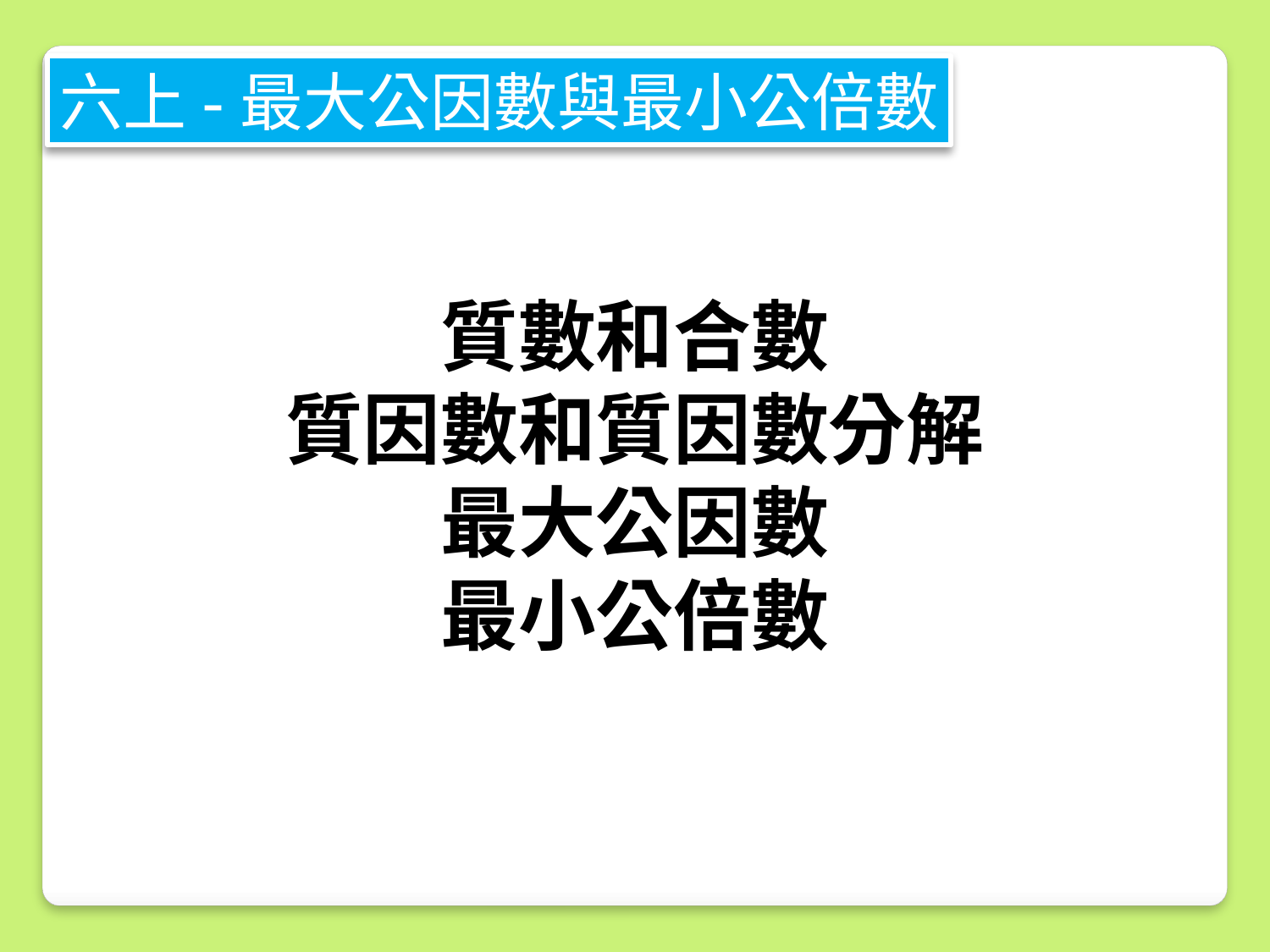

六上-最大公因數與最小公倍數
質數和合數
質因數和質因數分解
最大公因數
最小公倍數